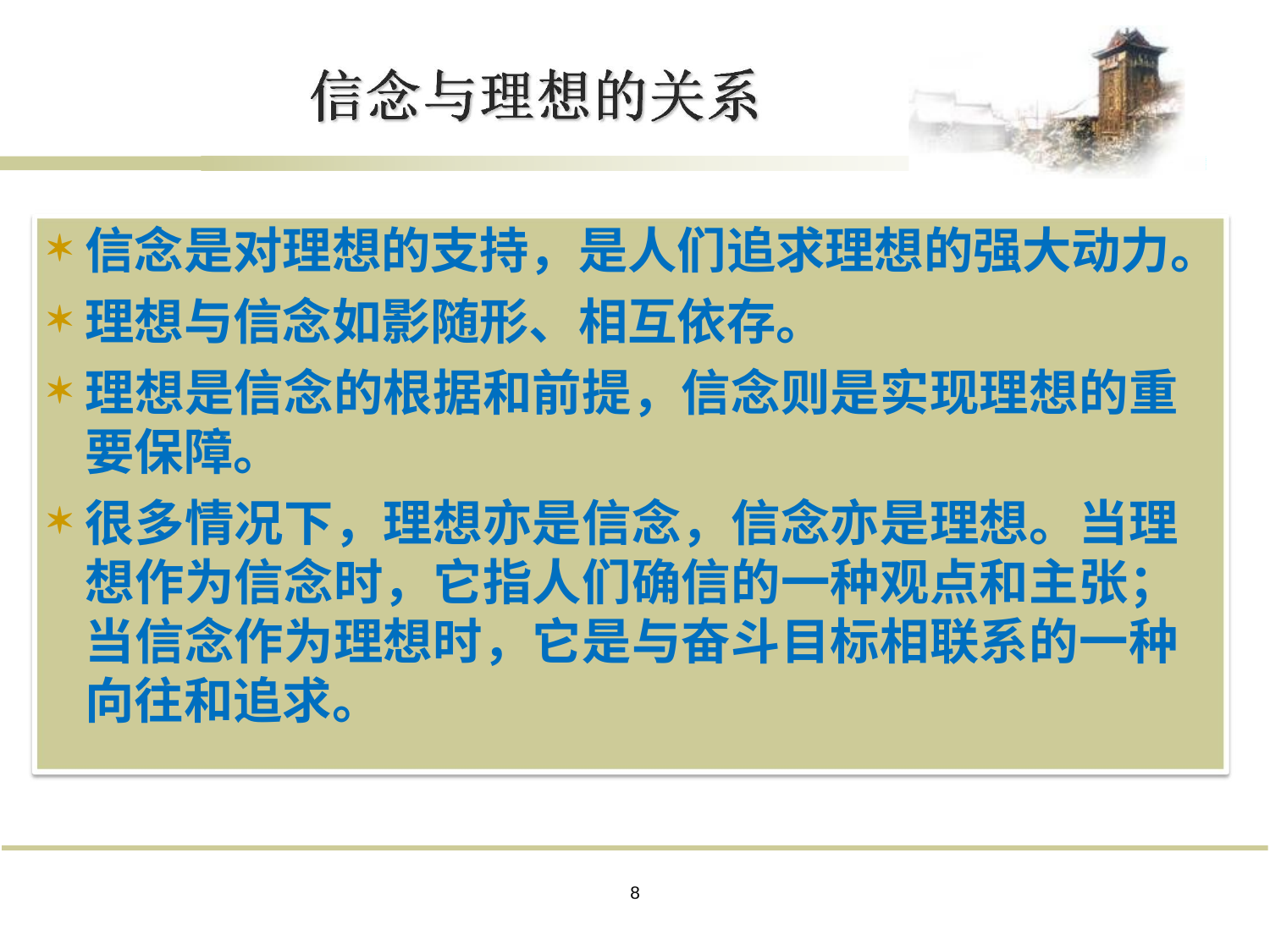

信念是对理想的支持，是人们追求理想的强大动力。
理想与信念如影随形、相互依存。
理想是信念的根据和前提，信念则是实现理想的重 要保障。
很多情况下，理想亦是信念，信念亦是理想。当理 想作为信念时，它指人们确信的一种观点和主张； 当信念作为理想时，它是与奋斗目标相联系的一种 向往和追求。

8